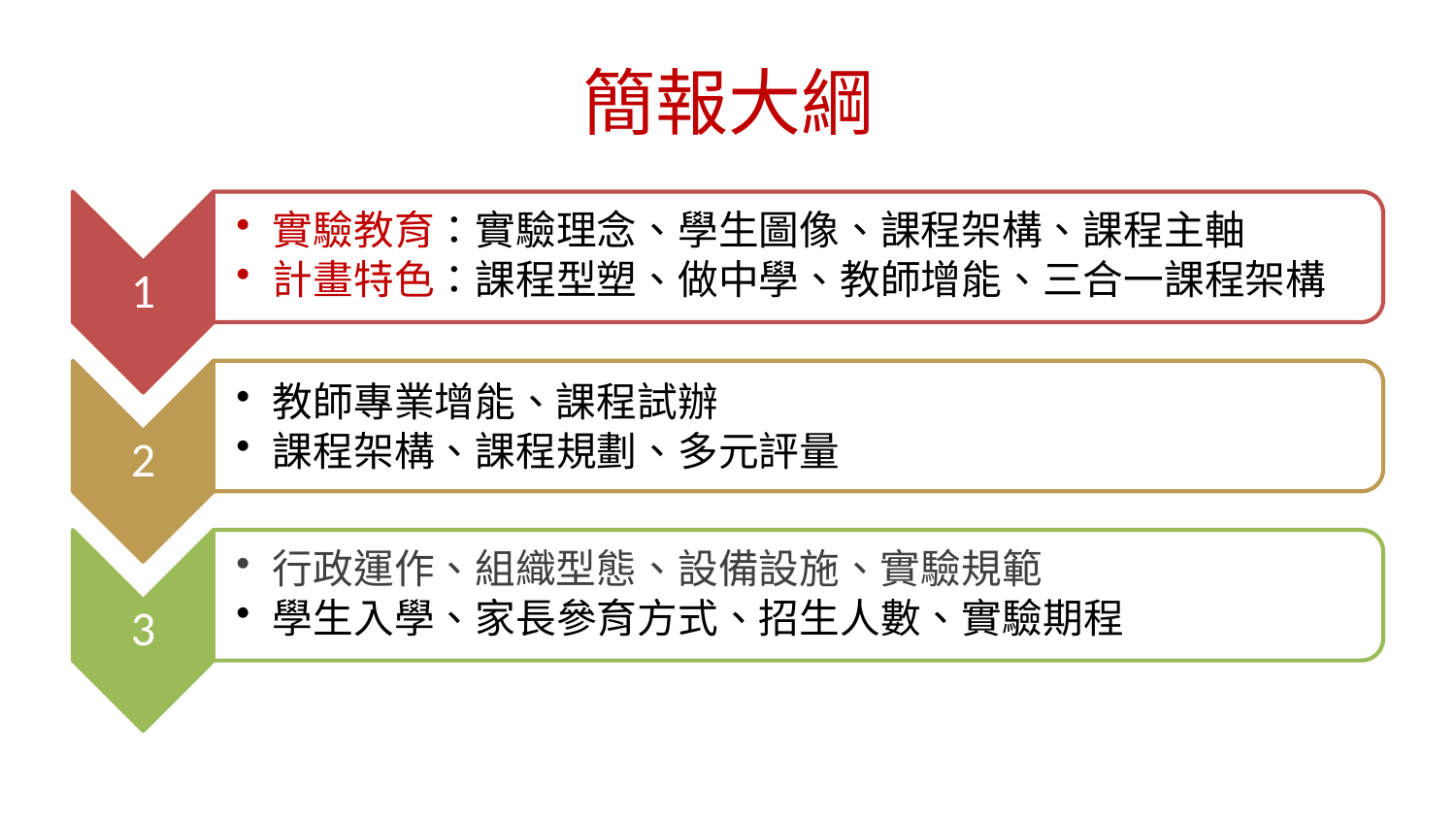

# 簡報大綱
1
實驗教育：實驗理念、學生圖像、課程架構、課程主軸
計畫特色：課程型塑、做中學、教師增能、三合一課程架構
2

教師專業增能、課程試辦
課程架構、課程規劃、多元評量

3
行政運作、組織型態、設備設施、實驗規範
學生入學、家長參育方式、招生人數、實驗期程